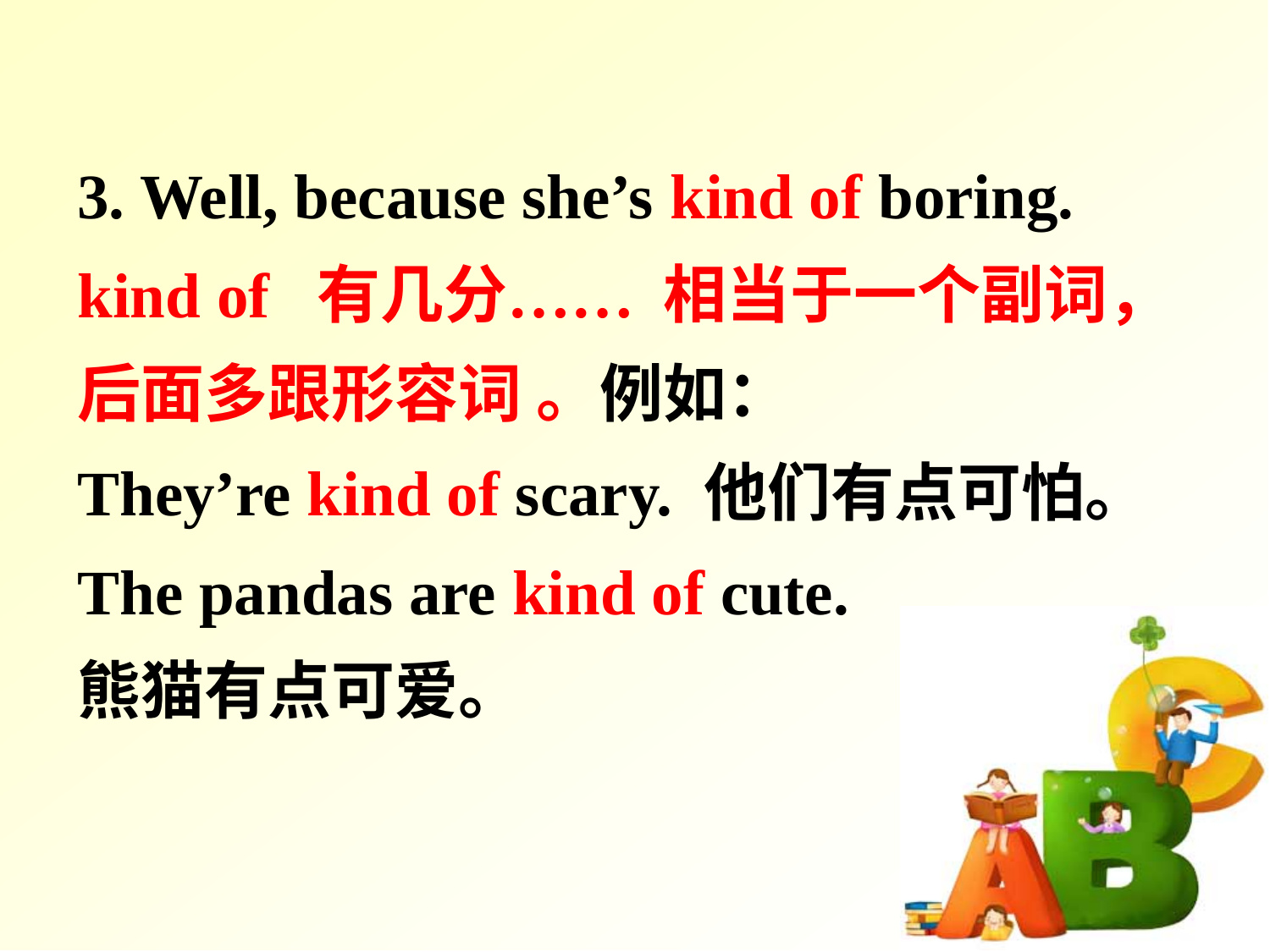

3. Well, because she’s kind of boring.
kind of  有几分……  相当于一个副词，后面多跟形容词 。例如：
They’re kind of scary. 他们有点可怕。
The pandas are kind of cute.
熊猫有点可爱。